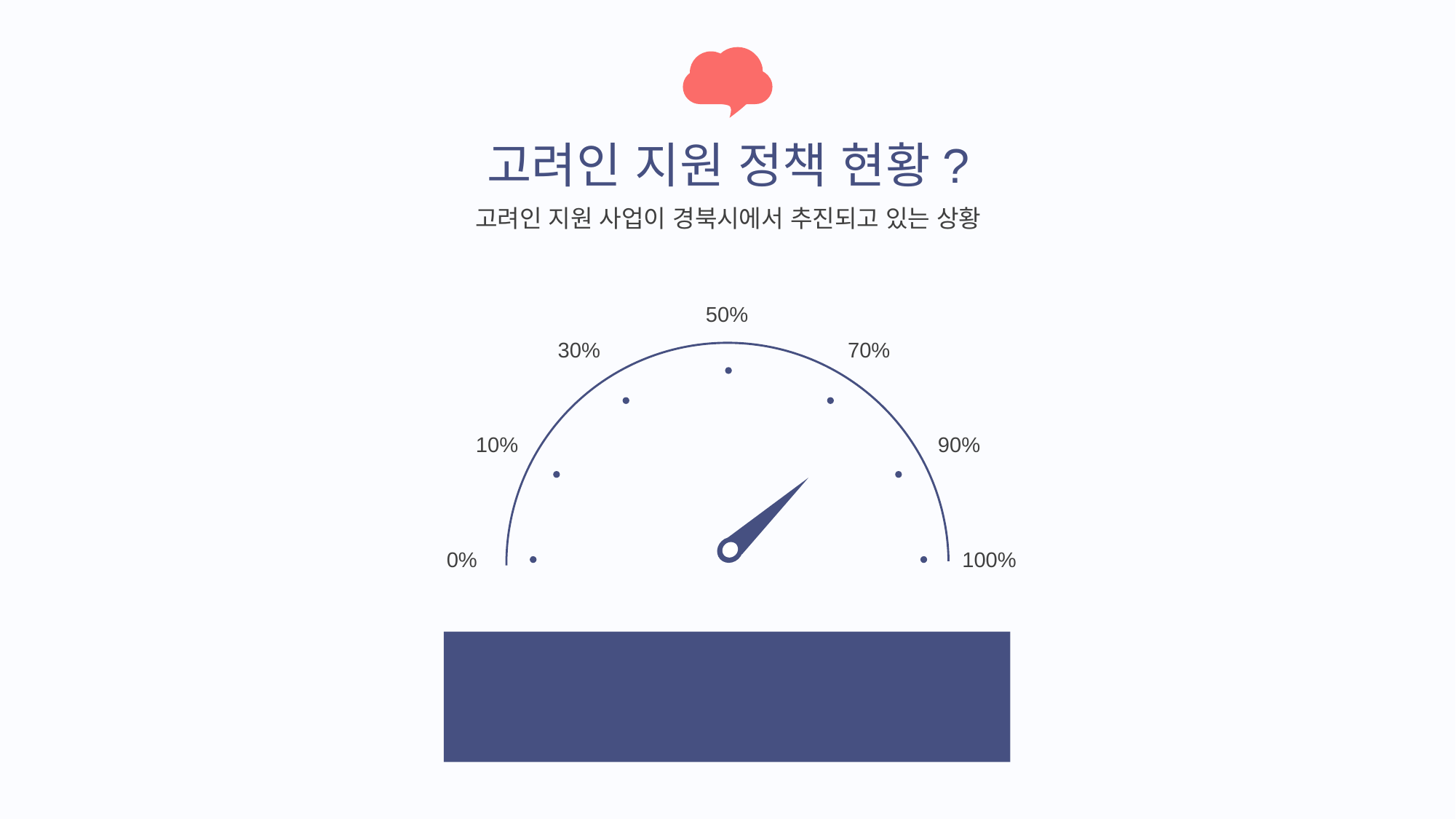

질문.
고려인 지원 정책 현황?
고려인 지원 사업이 경북시에서 추진되고 있는 상황
50%
30%
70%

10%
90%

0%
100%

경북시에 있는 고려인 80% 이상은 지원받는 혜택이 없어 등록시도조차 하지 않은 상황이다